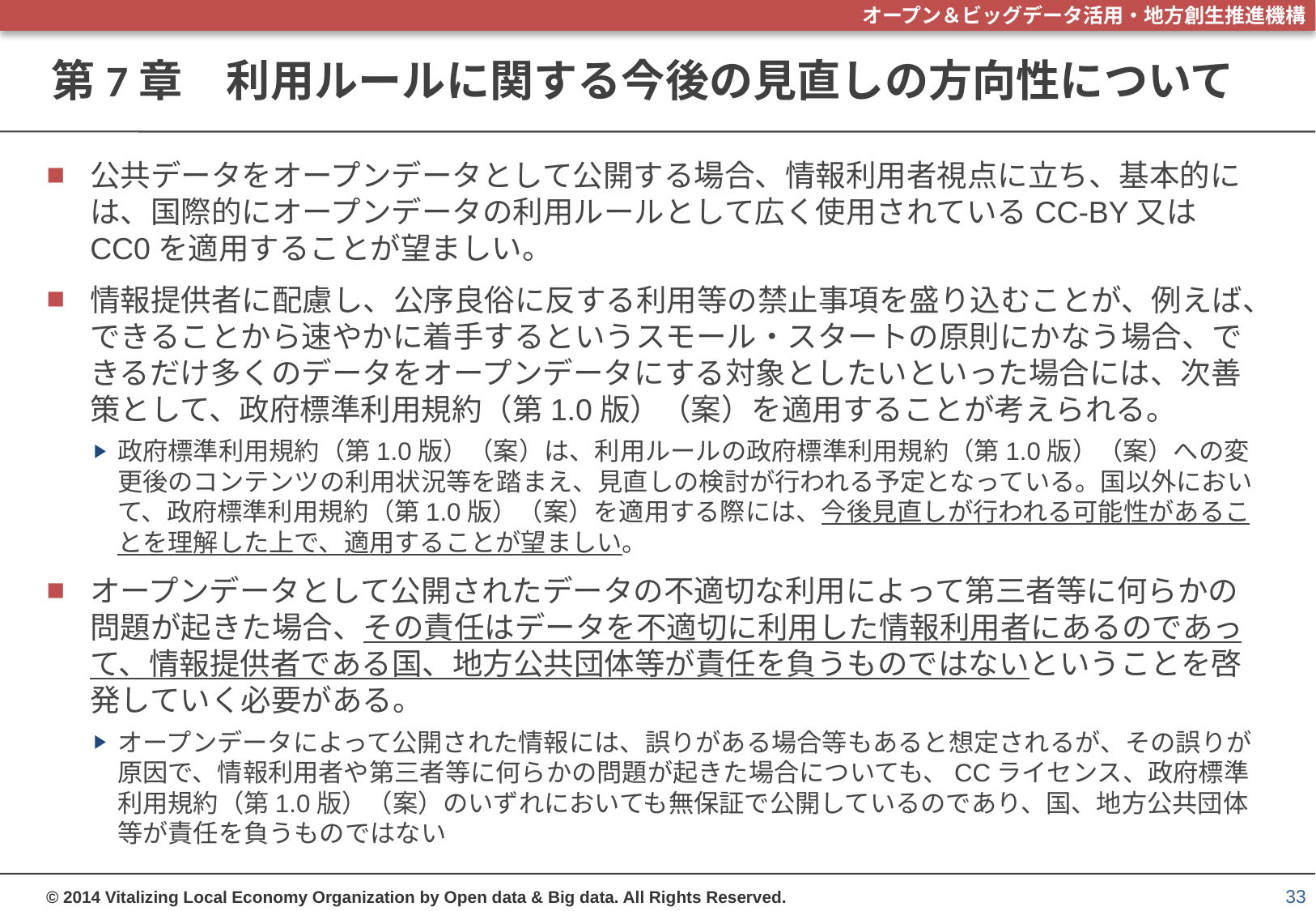

# 第7章　利用ルールに関する今後の見直しの方向性について
公共データをオープンデータとして公開する場合、情報利用者視点に立ち、基本的には、国際的にオープンデータの利用ルールとして広く使用されているCC-BY又はCC0を適用することが望ましい。
情報提供者に配慮し、公序良俗に反する利用等の禁止事項を盛り込むことが、例えば、できることから速やかに着手するというスモール・スタートの原則にかなう場合、できるだけ多くのデータをオープンデータにする対象としたいといった場合には、次善策として、政府標準利用規約（第1.0版）（案）を適用することが考えられる。
政府標準利用規約（第1.0版）（案）は、利用ルールの政府標準利用規約（第1.0版）（案）への変更後のコンテンツの利用状況等を踏まえ、見直しの検討が行われる予定となっている。国以外において、政府標準利用規約（第1.0版）（案）を適用する際には、今後見直しが行われる可能性があることを理解した上で、適用することが望ましい。
オープンデータとして公開されたデータの不適切な利用によって第三者等に何らかの問題が起きた場合、その責任はデータを不適切に利用した情報利用者にあるのであって、情報提供者である国、地方公共団体等が責任を負うものではないということを啓発していく必要がある。
オープンデータによって公開された情報には、誤りがある場合等もあると想定されるが、その誤りが原因で、情報利用者や第三者等に何らかの問題が起きた場合についても、CCライセンス、政府標準利用規約（第1.0版）（案）のいずれにおいても無保証で公開しているのであり、国、地方公共団体等が責任を負うものではない
33